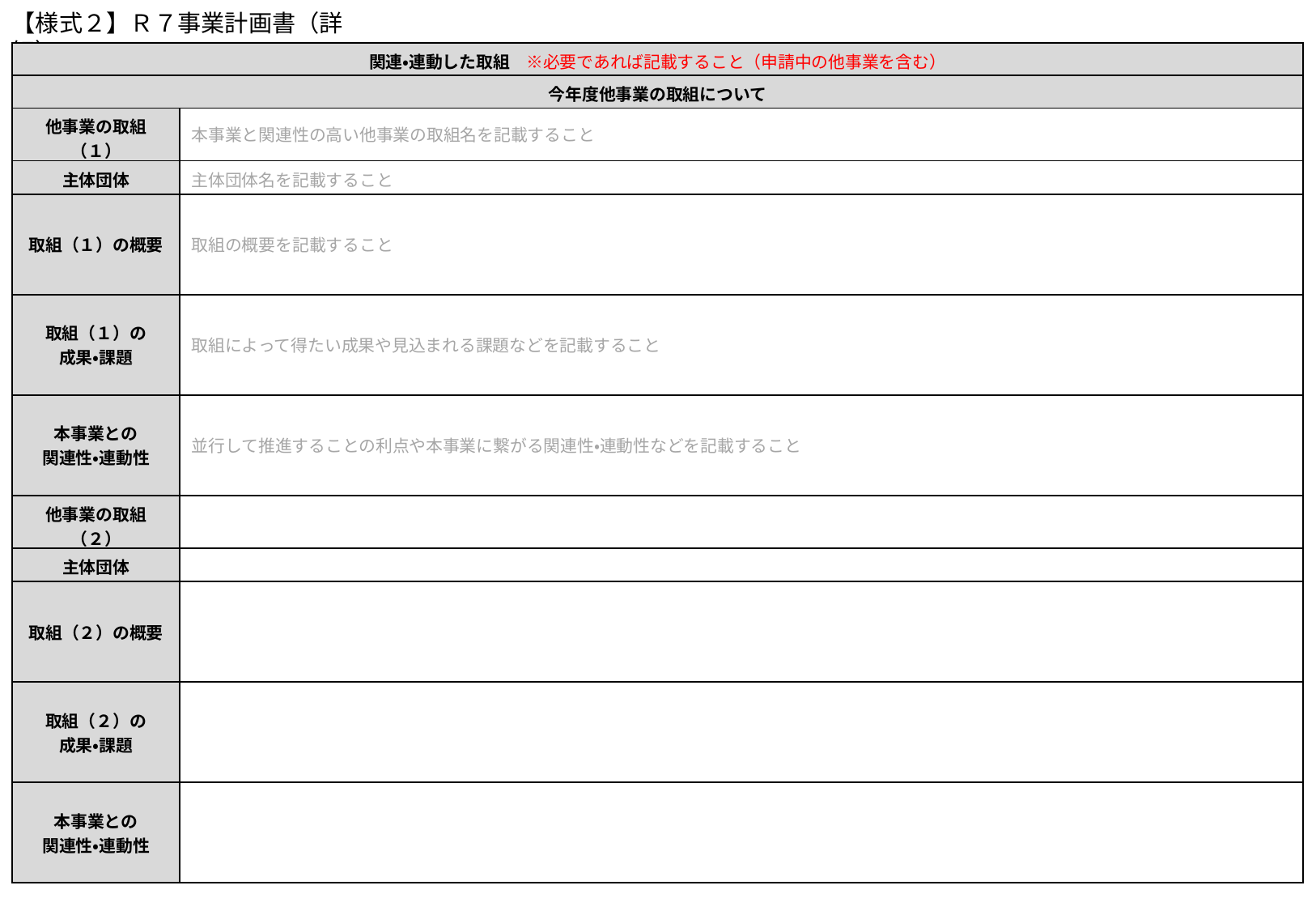

【様式２】Ｒ７事業計画書（詳細）
| 関連・連動した取組　※必要であれば記載すること（申請中の他事業を含む） |  |
| --- | --- |
| 今年度他事業の取組について |  |
| 他事業の取組（１） | 本事業と関連性の高い他事業の取組名を記載すること |
| 主体団体 | 主体団体名を記載すること |
| 取組（１）の概要 | 取組の概要を記載すること |
| 取組（１）の 成果・課題 | 取組によって得たい成果や見込まれる課題などを記載すること |
| 本事業との 関連性・連動性 | 並行して推進することの利点や本事業に繋がる関連性・連動性などを記載すること |
| 他事業の取組（２） |  |
| 主体団体 |  |
| 取組（２）の概要 |  |
| 取組（２）の 成果・課題 |  |
| 本事業との 関連性・連動性 |  |